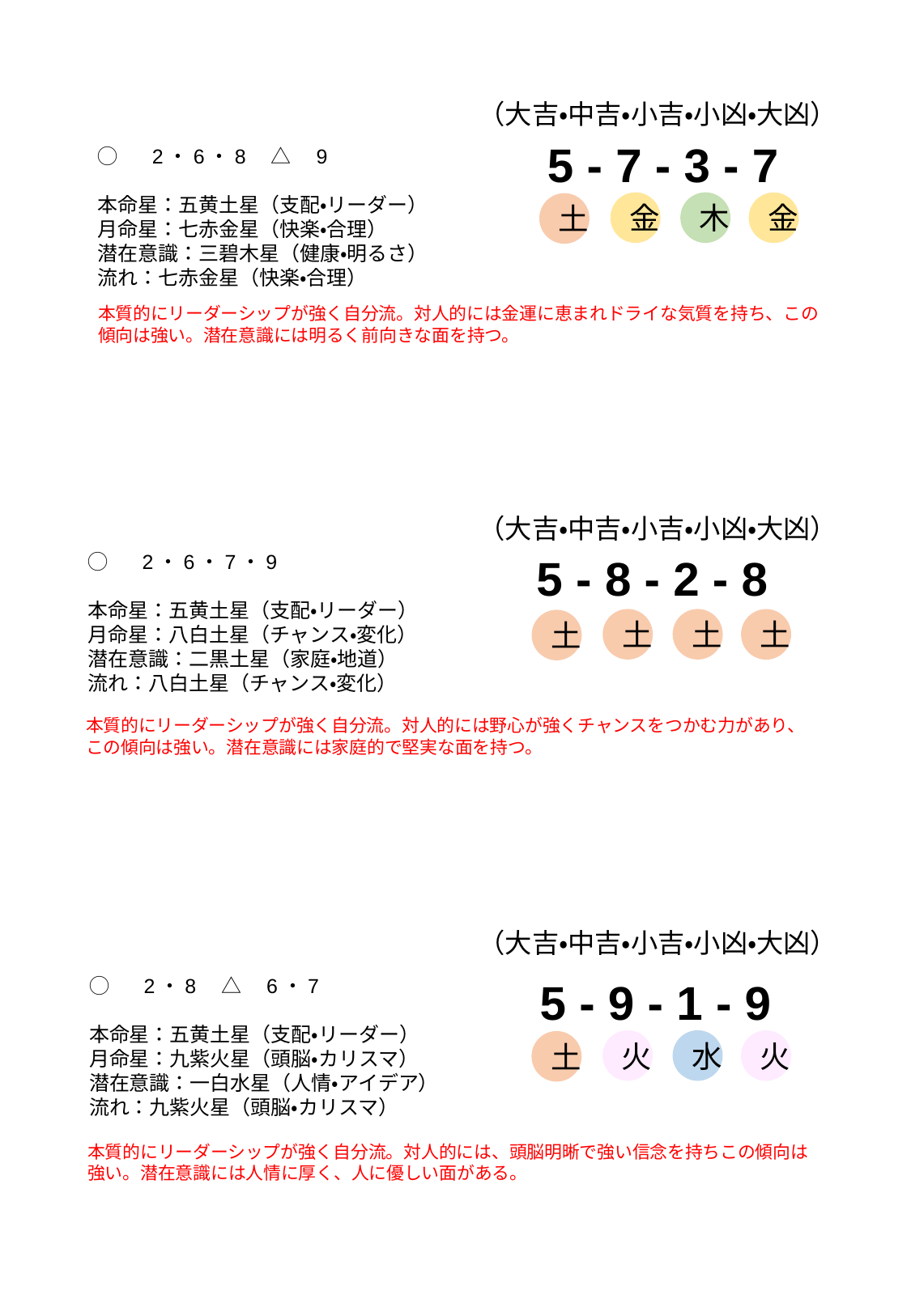

（大吉・中吉・小吉・小凶・大凶）
5 - 7 - 3 - 7
◯　 2・6・8　△　9

本命星：五黄土星（支配・リーダー）
月命星：七赤金星（快楽・合理）
潜在意識：三碧木星（健康・明るさ）
流れ：七赤金星（快楽・合理）
金
木
金
土
本質的にリーダーシップが強く自分流。対人的には金運に恵まれドライな気質を持ち、この傾向は強い。潜在意識には明るく前向きな面を持つ。

（大吉・中吉・小吉・小凶・大凶）
5 - 8 - 2 - 8
◯　 2・6・7・9

本命星：五黄土星（支配・リーダー）
月命星：八白土星（チャンス・変化）
潜在意識：二黒土星（家庭・地道）
流れ：八白土星（チャンス・変化）
土
土
土
土
本質的にリーダーシップが強く自分流。対人的には野心が強くチャンスをつかむ力があり、この傾向は強い。潜在意識には家庭的で堅実な面を持つ。

（大吉・中吉・小吉・小凶・大凶）
5 - 9 - 1 - 9
◯　 2・8　△　6・7

本命星：五黄土星（支配・リーダー）
月命星：九紫火星（頭脳・カリスマ）
潜在意識：一白水星（人情・アイデア）
流れ：九紫火星（頭脳・カリスマ）
火
水
火
土
本質的にリーダーシップが強く自分流。対人的には、頭脳明晰で強い信念を持ちこの傾向は強い。潜在意識には人情に厚く、人に優しい面がある。